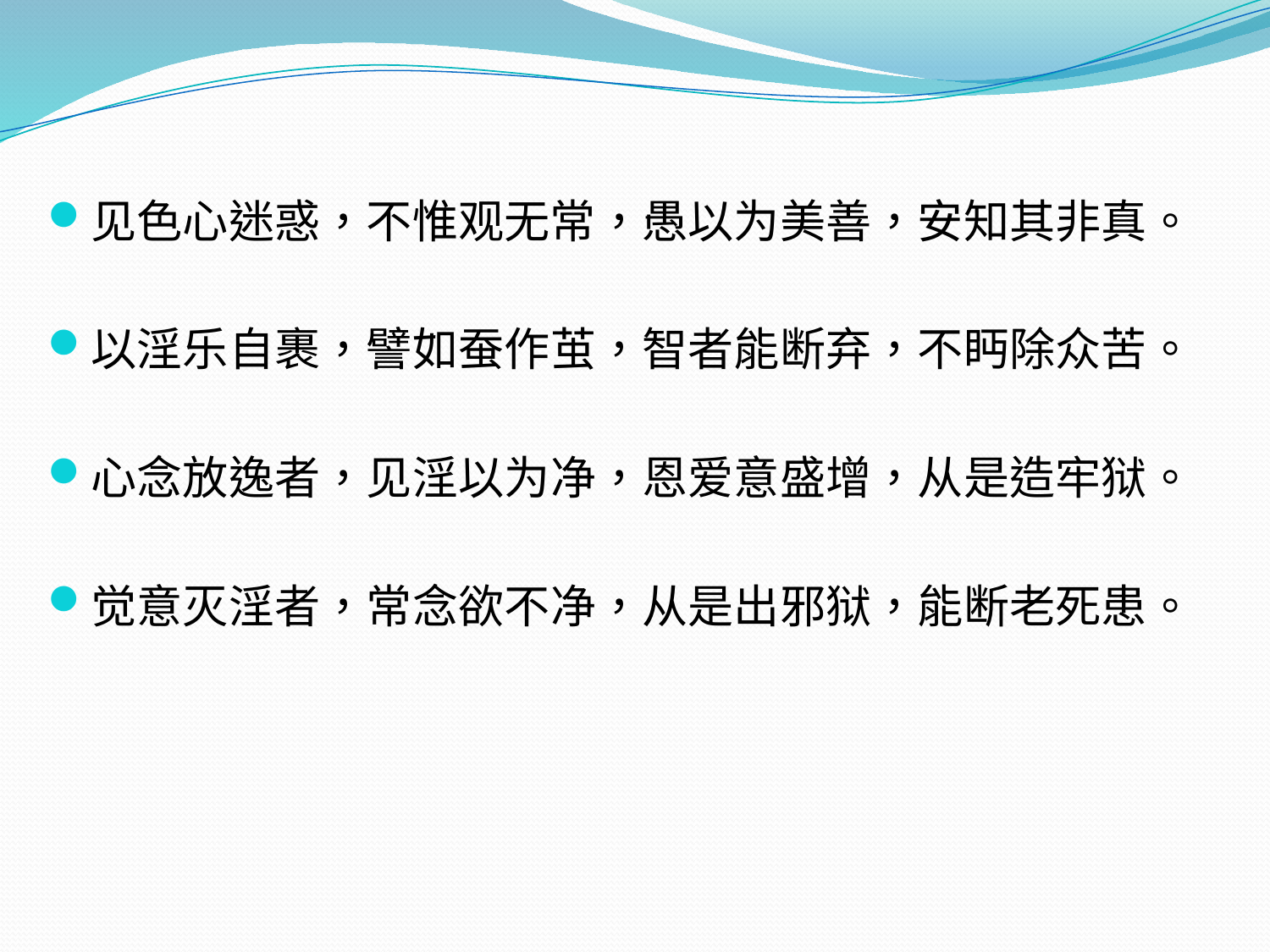

见色心迷惑，不惟观无常，愚以为美善，安知其非真。

以淫乐自裹，譬如蚕作茧，智者能断弃，不眄除众苦。

心念放逸者，见淫以为净，恩爱意盛增，从是造牢狱。

觉意灭淫者，常念欲不净，从是出邪狱，能断老死患。